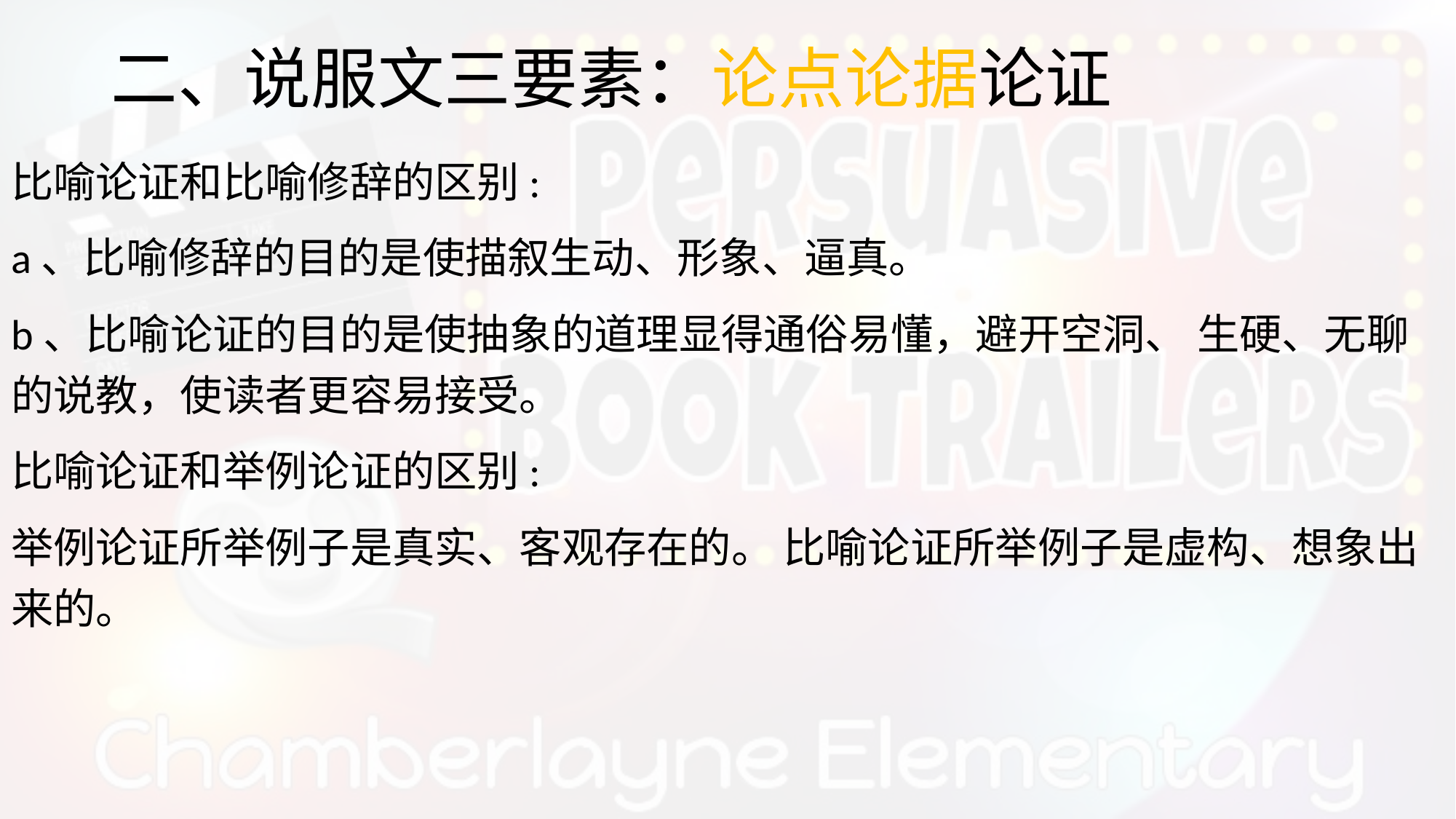

# 二、说服文三要素：论点论据论证

比喻论证和比喻修辞的区别:
a、比喻修辞的目的是使描叙生动、形象、逼真。
b、比喻论证的目的是使抽象的道理显得通俗易懂，避开空洞、 生硬、无聊的说教，使读者更容易接受。
比喻论证和举例论证的区别:
举例论证所举例子是真实、客观存在的。 比喻论证所举例子是虚构、想象出来的。